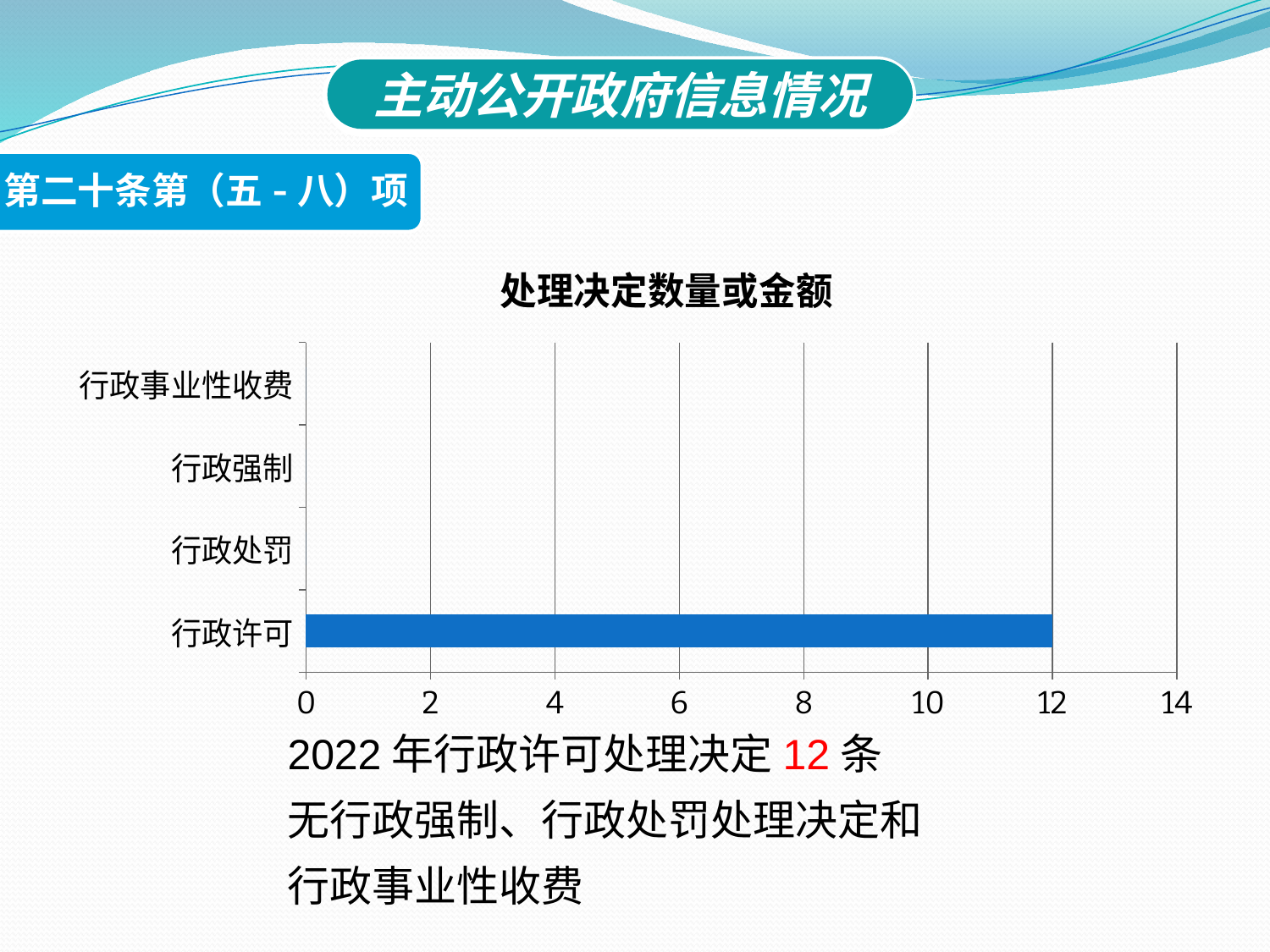

主动公开政府信息情况

第二十条第（五-八）项

### Chart:

| Category | 处理决定数量或金额 |
|---|---|
| 行政许可 | 12.0 |
| 行政处罚 | 0.0 |
| 行政强制 | 0.0 |
| 行政事业性收费 | 0.0 |
2022年行政许可处理决定12条
无行政强制、行政处罚处理决定和行政事业性收费